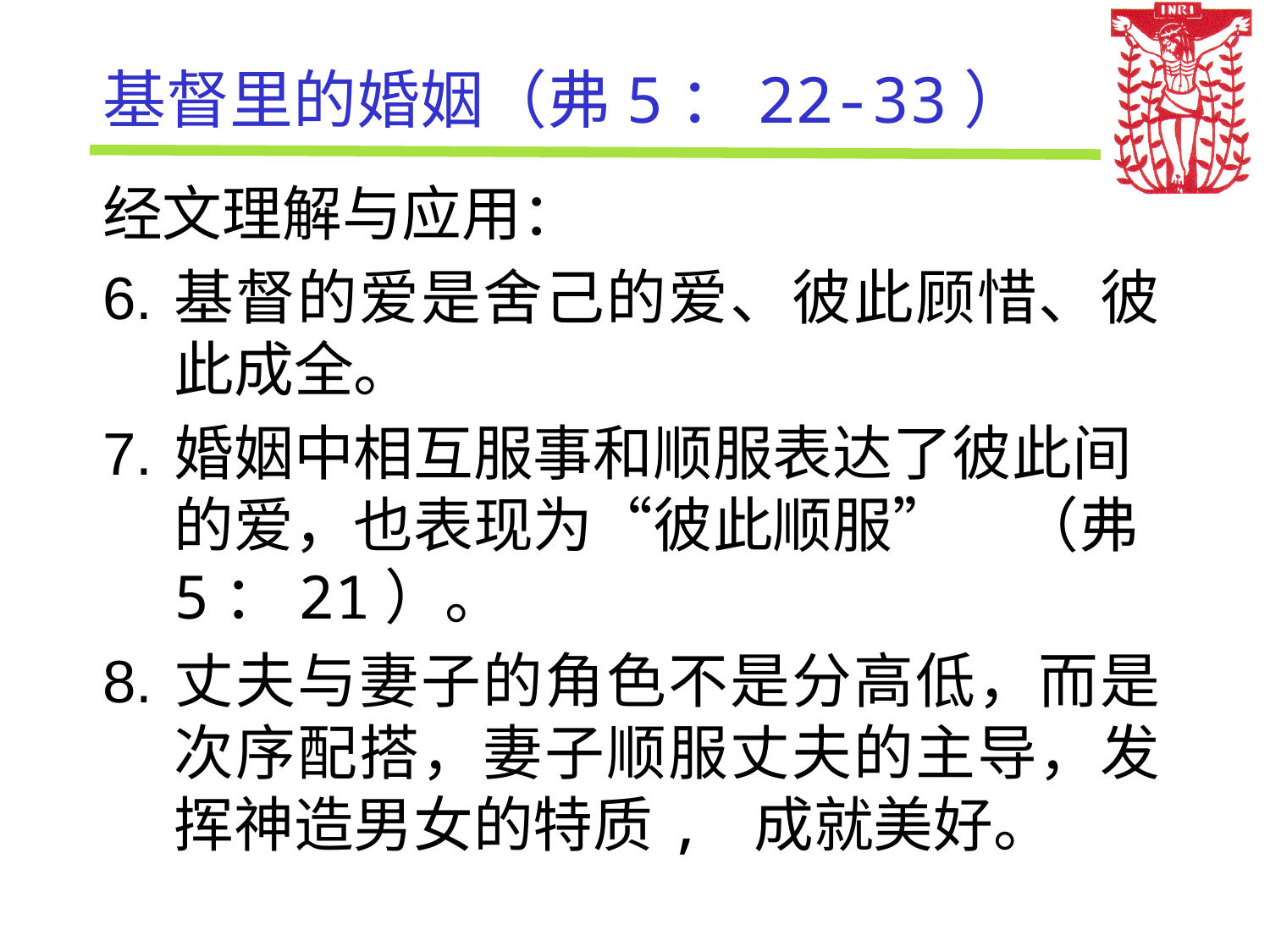

# 基督里的婚姻（弗5：22-33）
经文理解与应用：
基督的爱是舍己的爱、彼此顾惜、彼此成全。
婚姻中相互服事和顺服表达了彼此间的爱，也表现为“彼此顺服”     （弗5：21）。
丈夫与妻子的角色不是分高低，而是次序配搭，妻子顺服丈夫的主导，发挥神造男女的特质, 成就美好。